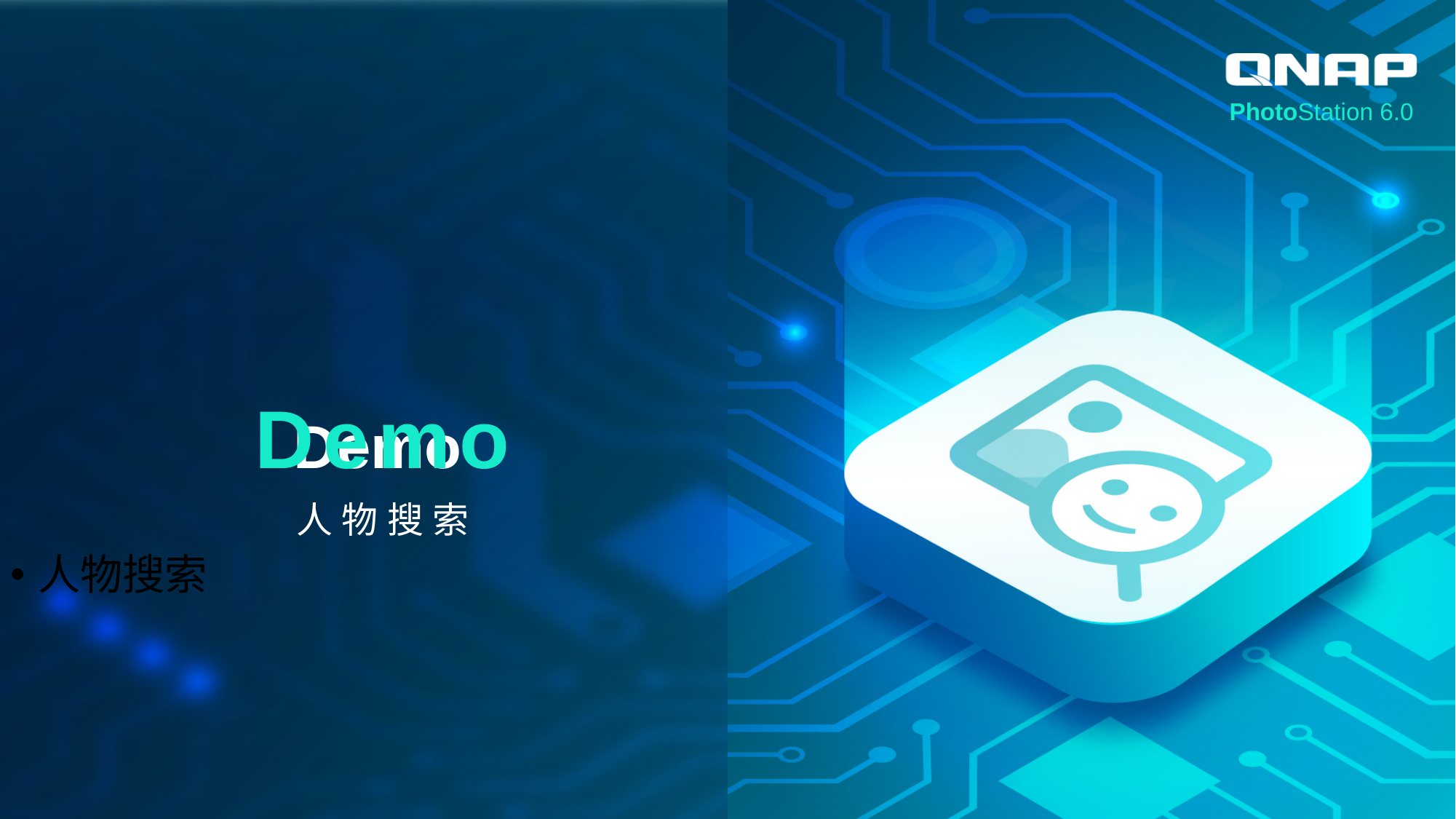

PhotoStation 6.0
Demo
# Demo
人物搜索
人物搜索